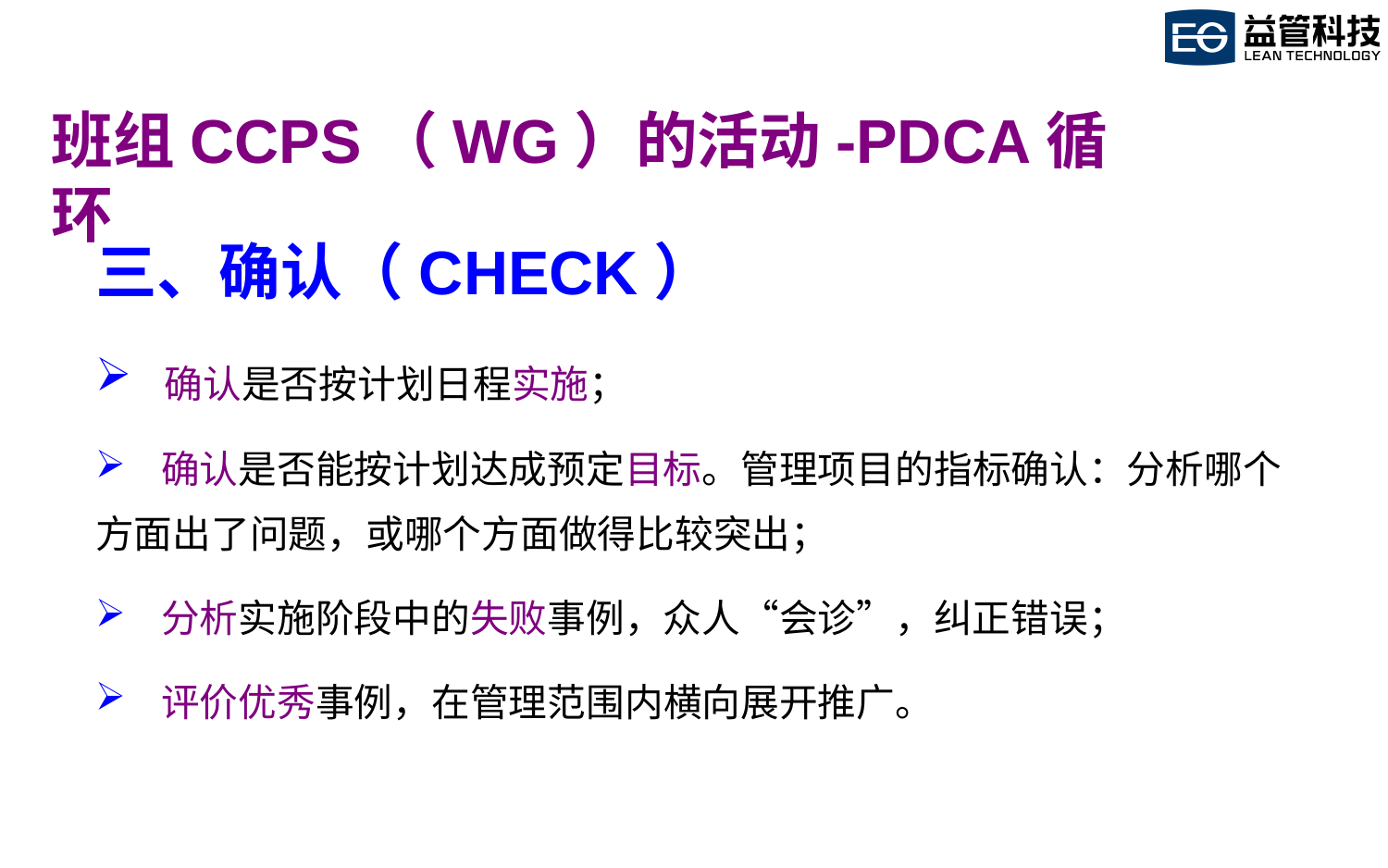

班组CCPS（WG）的活动-PDCA循环
三、确认（CHECK）
  确认是否按计划日程实施；
   确认是否能按计划达成预定目标。管理项目的指标确认：分析哪个方面出了问题，或哪个方面做得比较突出；
   分析实施阶段中的失败事例，众人“会诊”，纠正错误；
   评价优秀事例，在管理范围内横向展开推广。